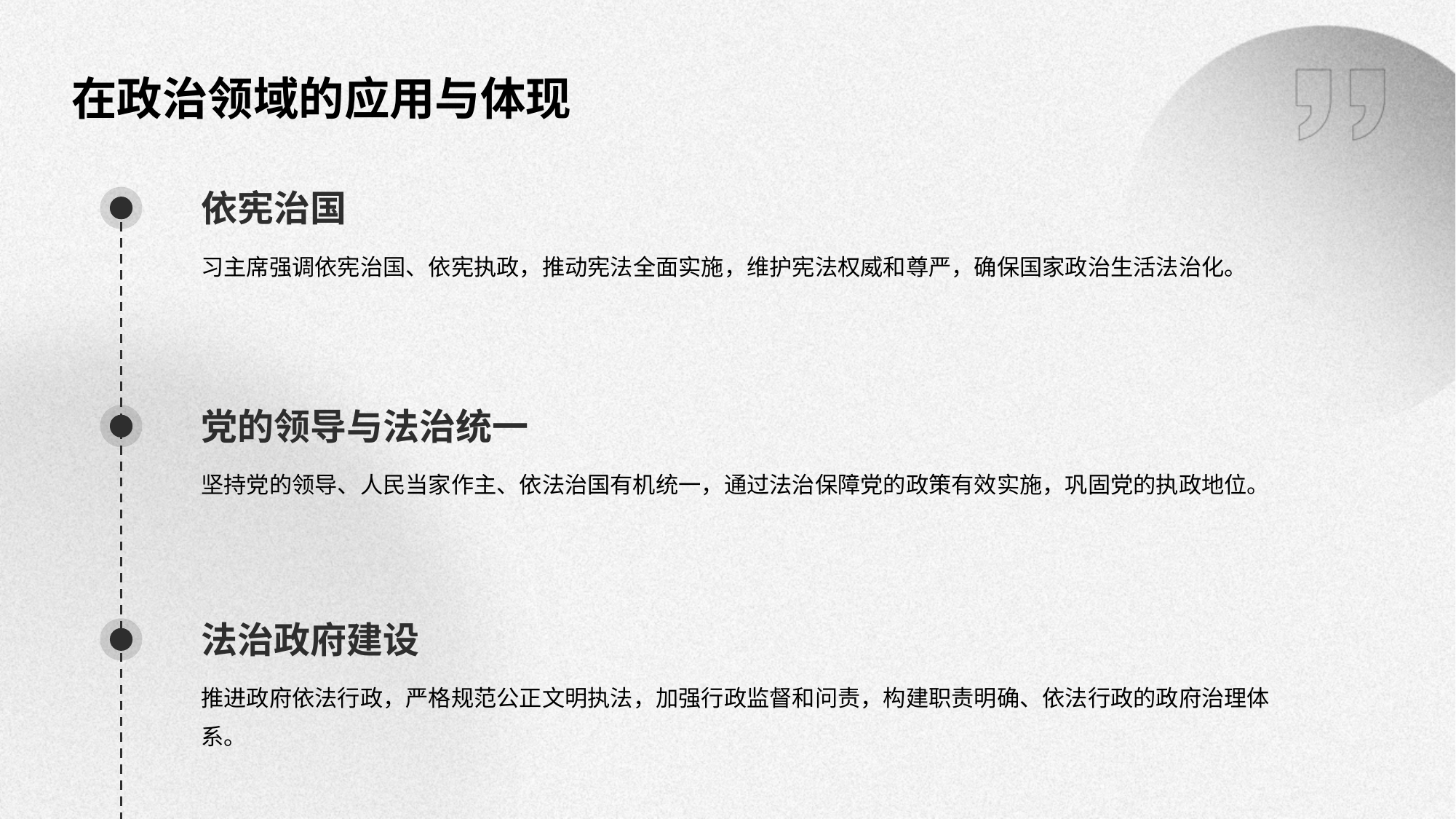

在政治领域的应用与体现
依宪治国

习主席强调依宪治国、依宪执政，推动宪法全面实施，维护宪法权威和尊严，确保国家政治生活法治化。
党的领导与法治统一

坚持党的领导、人民当家作主、依法治国有机统一，通过法治保障党的政策有效实施，巩固党的执政地位。
法治政府建设

推进政府依法行政，严格规范公正文明执法，加强行政监督和问责，构建职责明确、依法行政的政府治理体系。